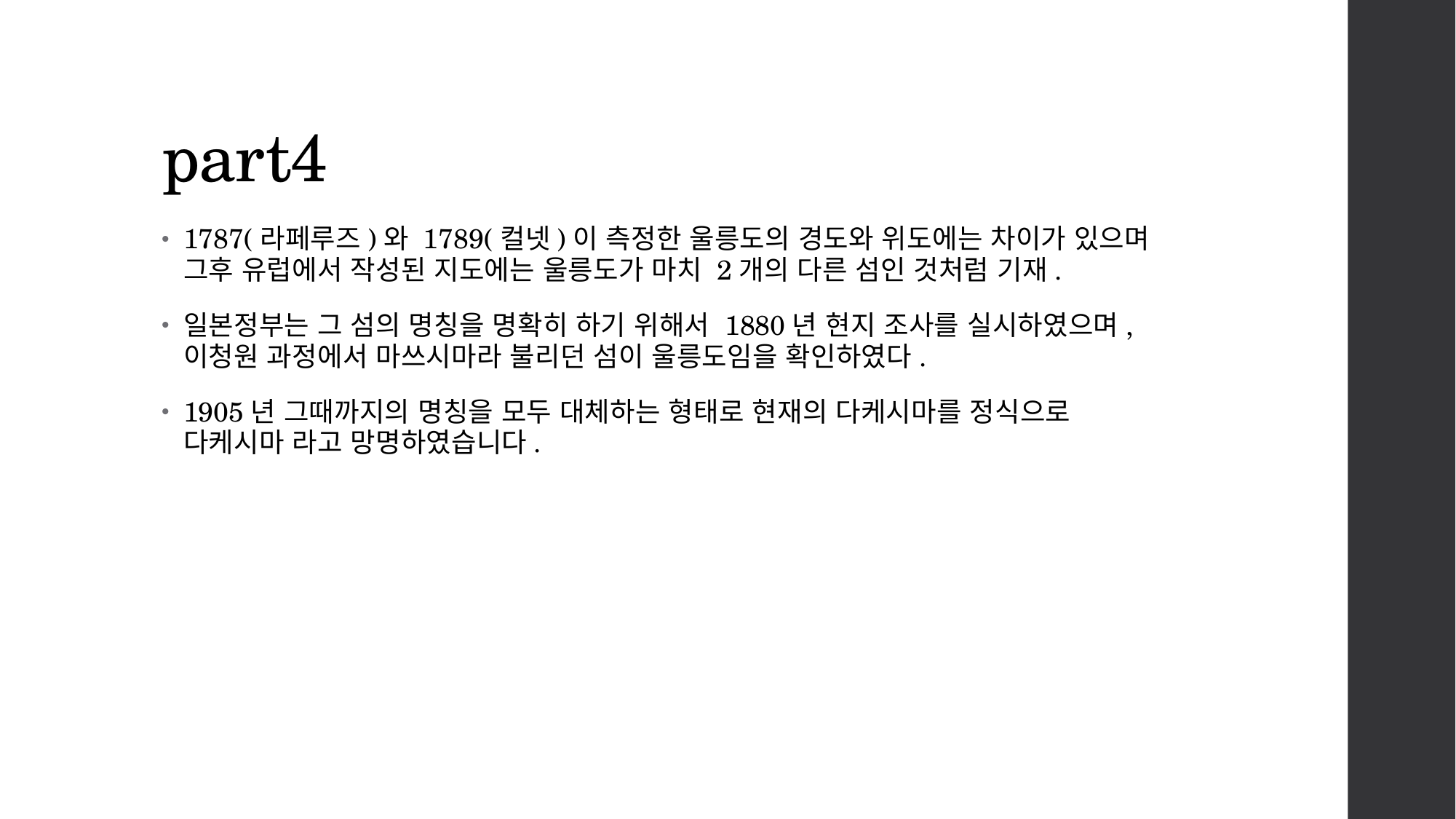

# part4
1787(라페루즈)와 1789(컬넷)이 측정한 울릉도의 경도와 위도에는 차이가 있으며 그후 유럽에서 작성된 지도에는 울릉도가 마치 2개의 다른 섬인 것처럼 기재.
일본정부는 그 섬의 명칭을 명확히 하기 위해서 1880년 현지 조사를 실시하였으며, 이청원 과정에서 마쓰시마라 불리던 섬이 울릉도임을 확인하였다.
1905년 그때까지의 명칭을 모두 대체하는 형태로 현재의 다케시마를 정식으로 다케시마 라고 망명하였습니다.